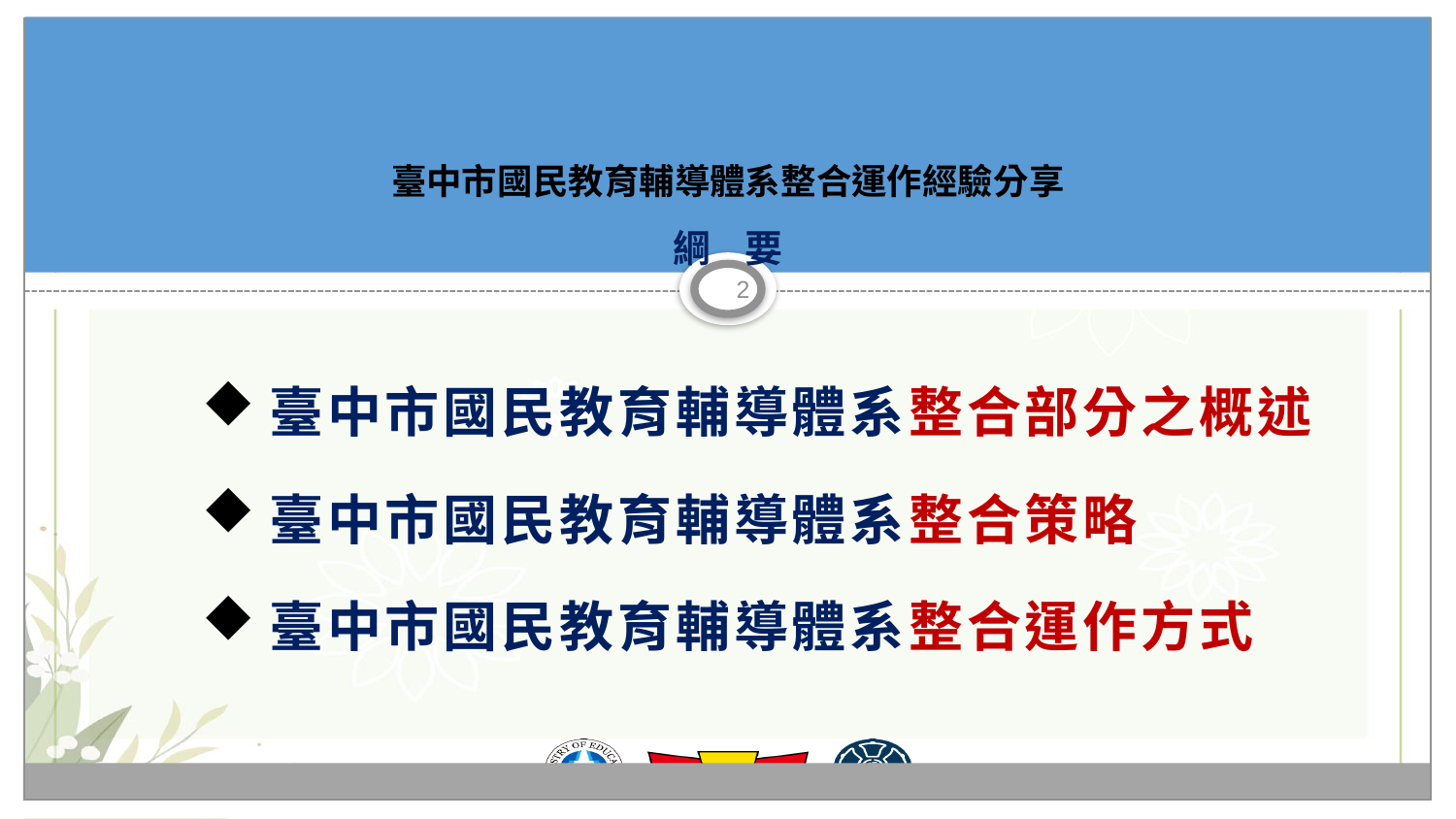

# 臺中市國民教育輔導體系整合運作經驗分享 綱    要
2
臺中市國民教育輔導體系整合部分之概述
臺中市國民教育輔導體系整合策略
臺中市國民教育輔導體系整合運作方式